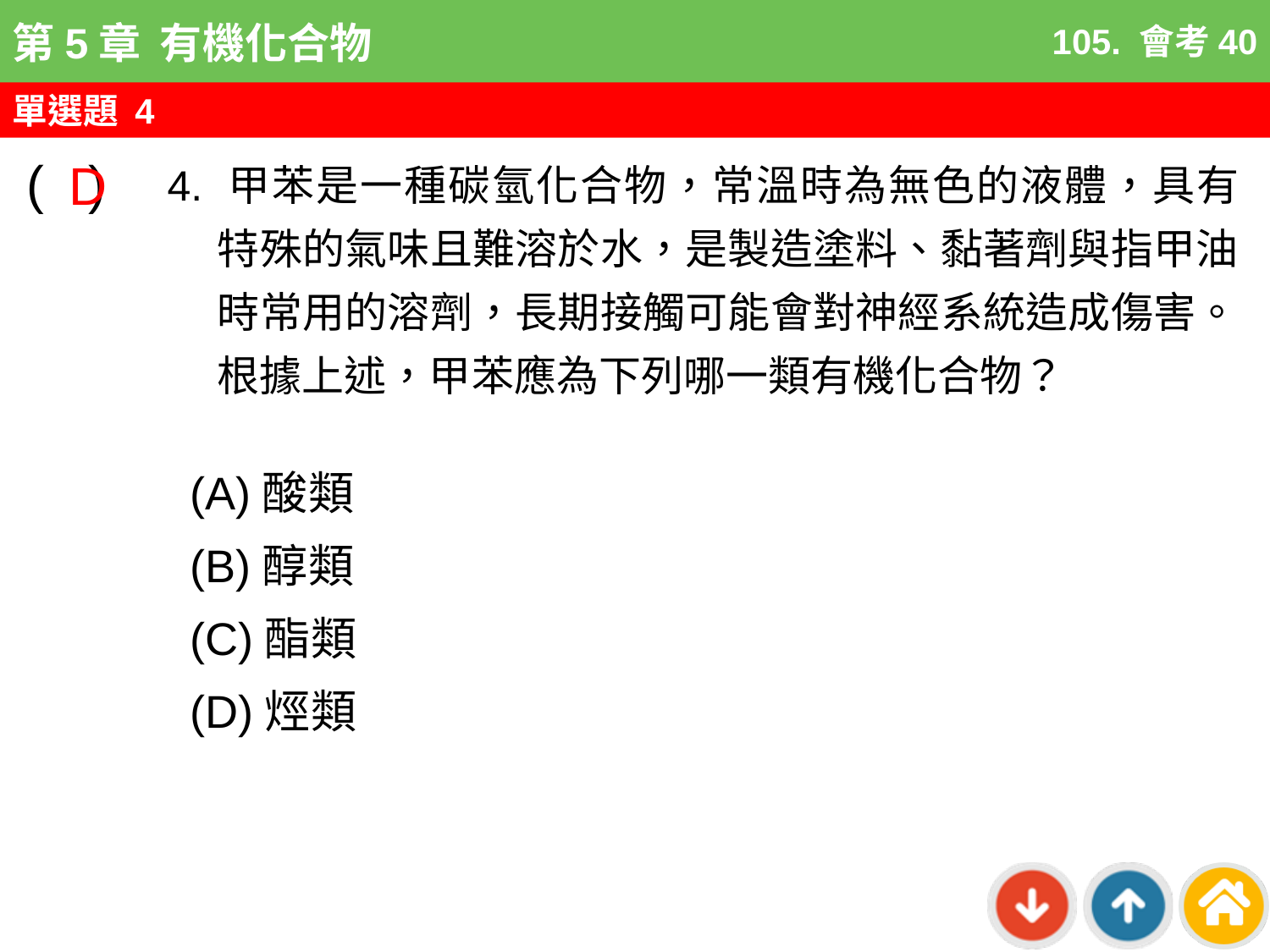

105. 會考40
單選題 4
D
(   )
4. 甲苯是一種碳氫化合物，常溫時為無色的液體，具有特殊的氣味且難溶於水，是製造塗料、黏著劑與指甲油時常用的溶劑，長期接觸可能會對神經系統造成傷害。根據上述，甲苯應為下列哪一類有機化合物？
(A)酸類
(B)醇類
(C)酯類
(D)烴類